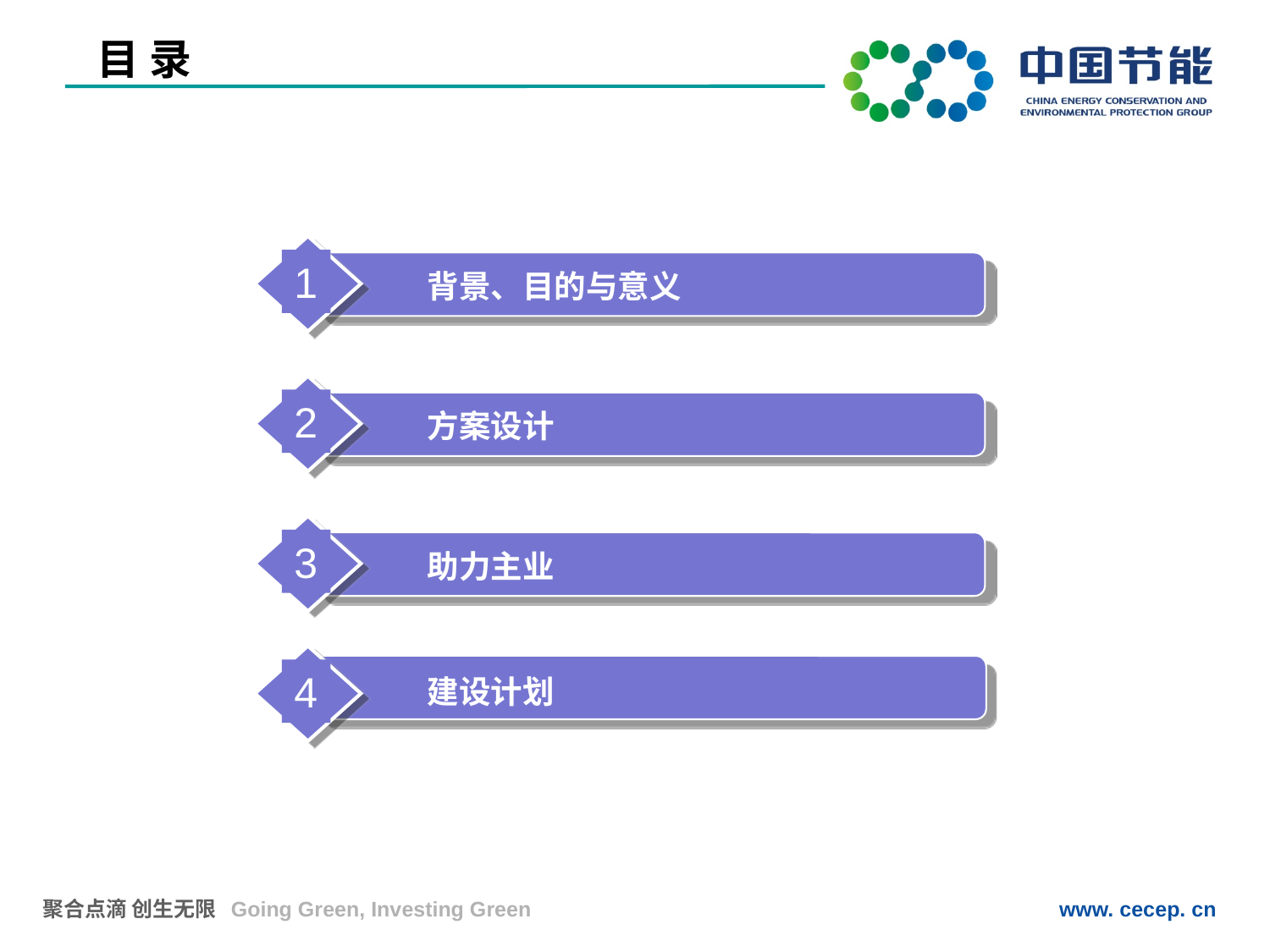

目 录

1

背景、目的与意义

2

方案设计

3

助力主业

4
建设计划